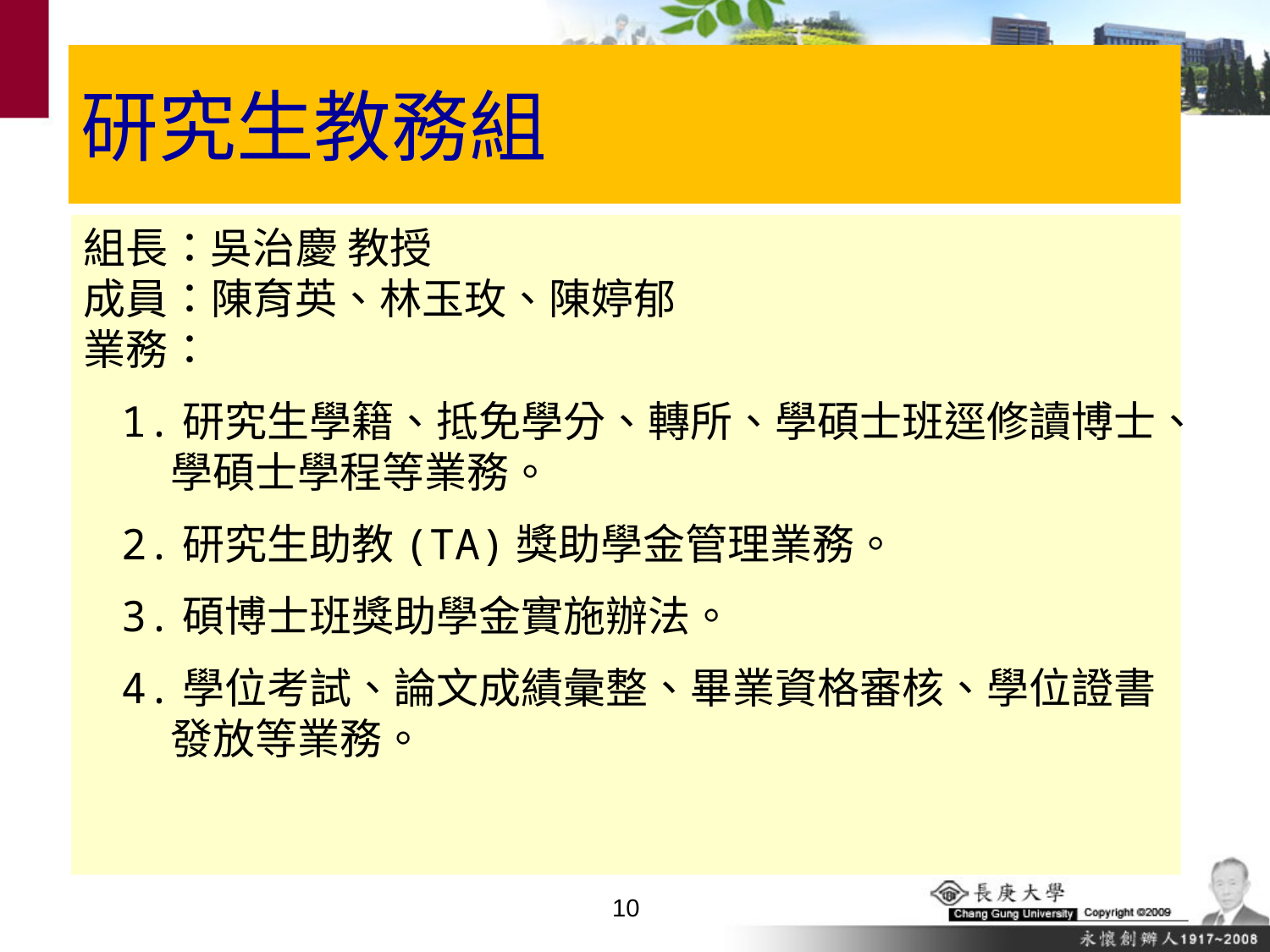

# 研究生教務組
組長：吳治慶 教授
成員：陳育英、林玉玫、陳婷郁
業務：
1.研究生學籍、抵免學分、轉所、學碩士班逕修讀博士、學碩士學程等業務。
2.研究生助教(TA)獎助學金管理業務。
3.碩博士班獎助學金實施辦法。
4.學位考試、論文成績彙整、畢業資格審核、學位證書發放等業務。

10